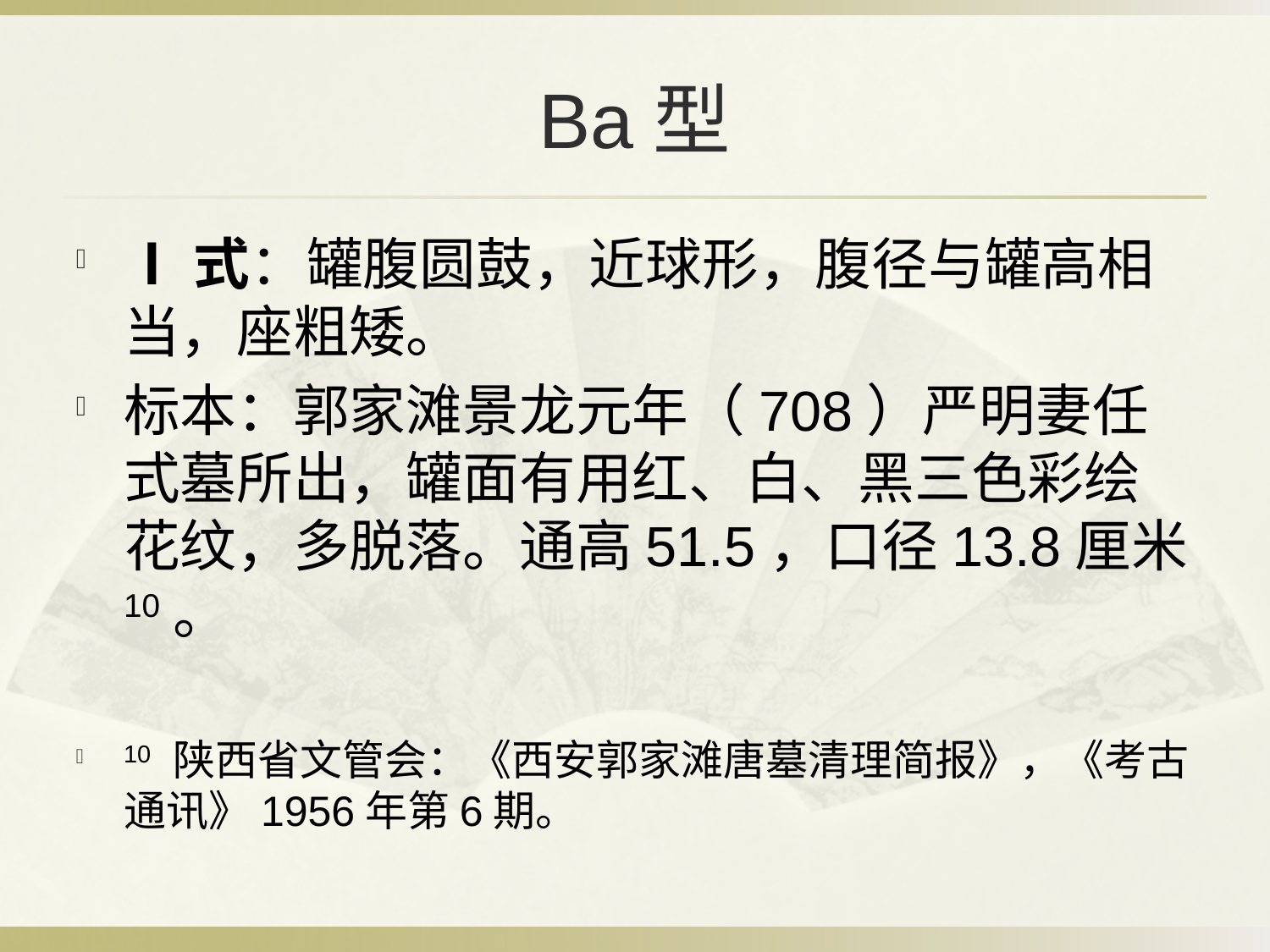

# Ba型
Ⅰ式：罐腹圆鼓，近球形，腹径与罐高相当，座粗矮。
标本：郭家滩景龙元年（708）严明妻任式墓所出，罐面有用红、白、黑三色彩绘花纹，多脱落。通高51.5，口径13.8厘米10。

10 陕西省文管会：《西安郭家滩唐墓清理简报》，《考古通讯》1956年第6期。